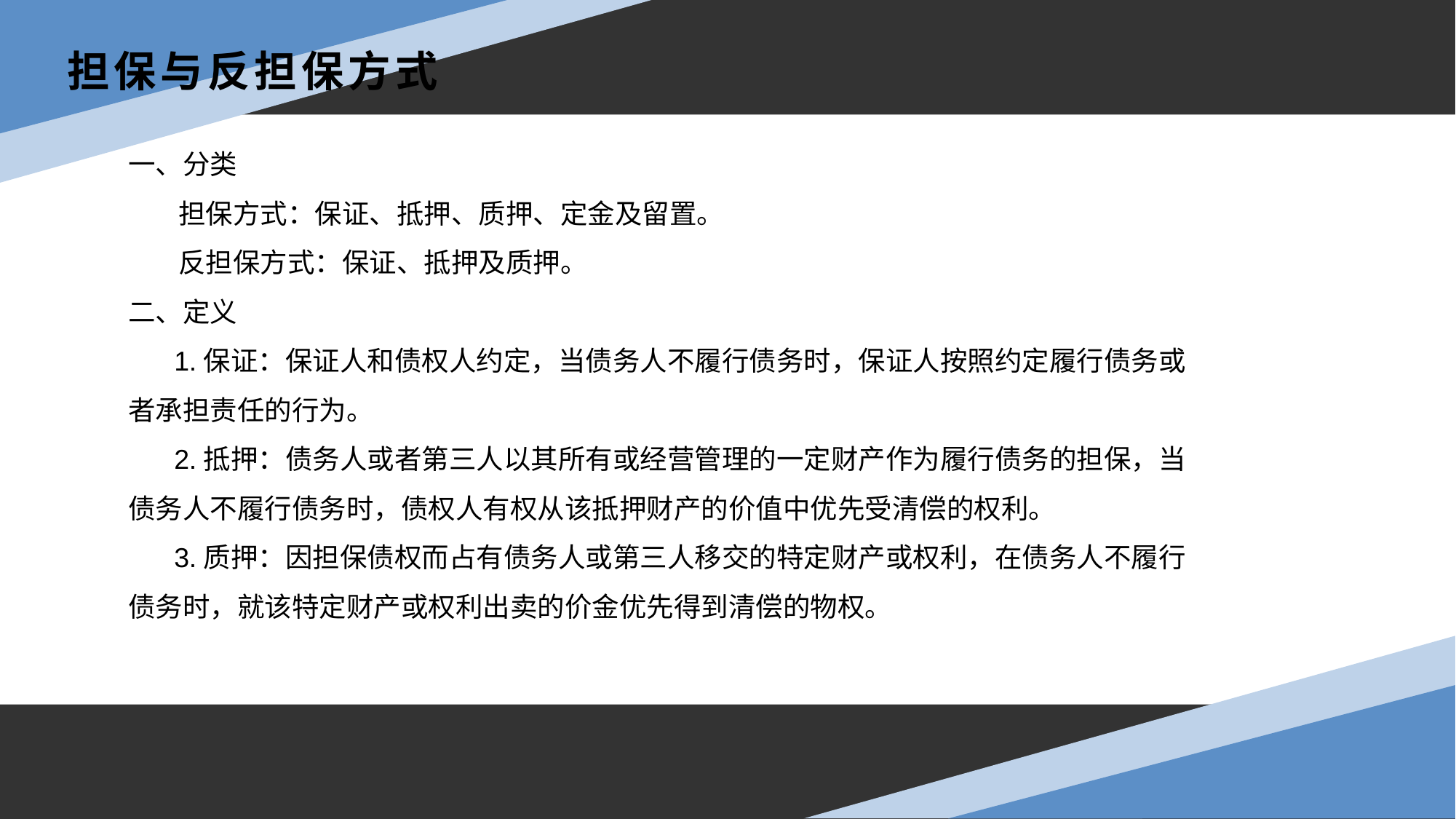

担保与反担保方式
一、分类
       担保方式：保证、抵押、质押、定金及留置。
       反担保方式：保证、抵押及质押。
二、定义
      1.保证：保证人和债权人约定，当债务人不履行债务时，保证人按照约定履行债务或者承担责任的行为。
      2.抵押：债务人或者第三人以其所有或经营管理的一定财产作为履行债务的担保，当债务人不履行债务时，债权人有权从该抵押财产的价值中优先受清偿的权利。
      3.质押：因担保债权而占有债务人或第三人移交的特定财产或权利，在债务人不履行债务时，就该特定财产或权利出卖的价金优先得到清偿的物权。